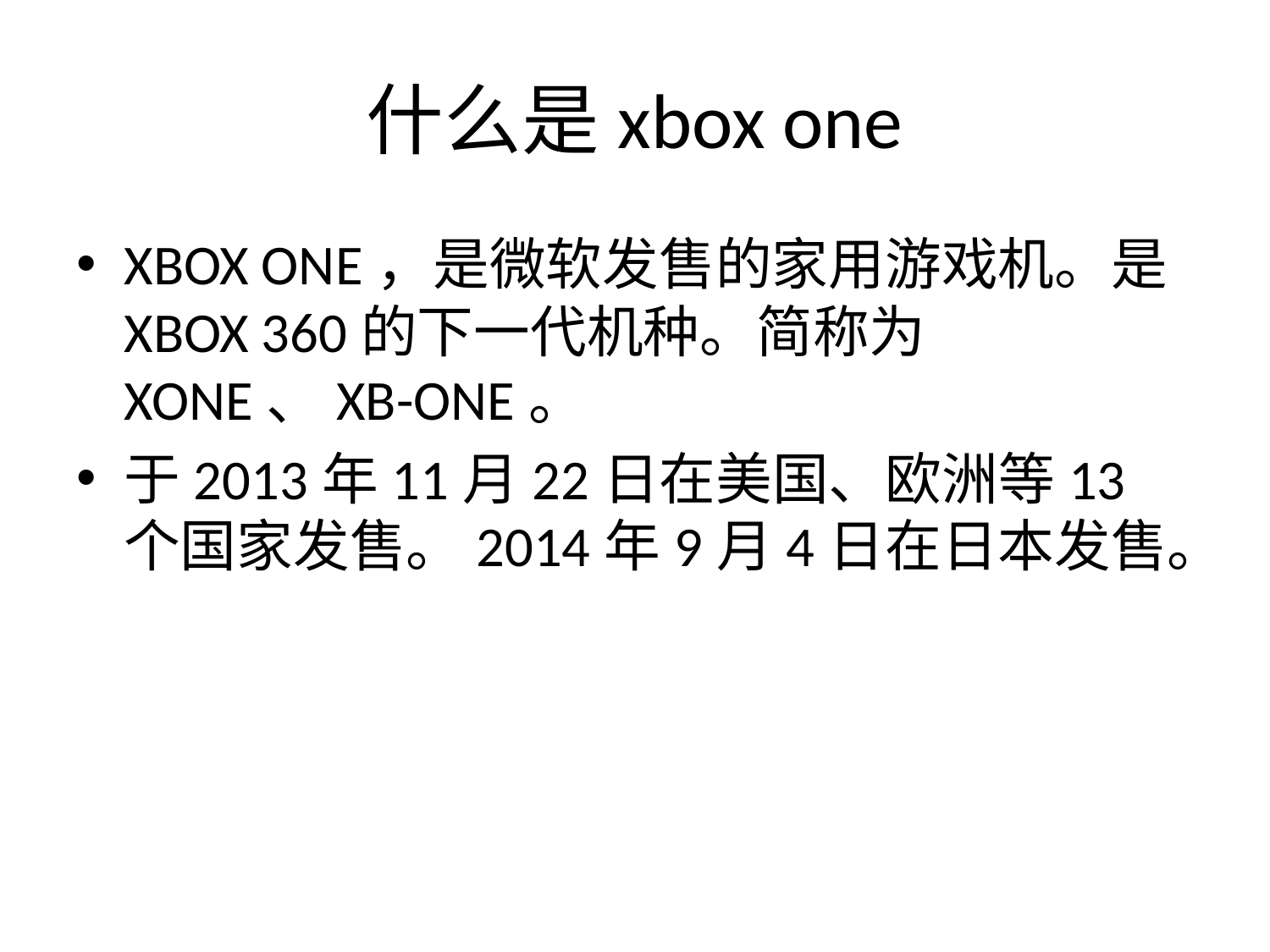

# 什么是xbox one
XBOX ONE，是微软发售的家用游戏机。是XBOX 360的下一代机种。简称为XONE、XB-ONE。
于2013年11月22日在美国、欧洲等13个国家发售。2014年9月4日在日本发售。